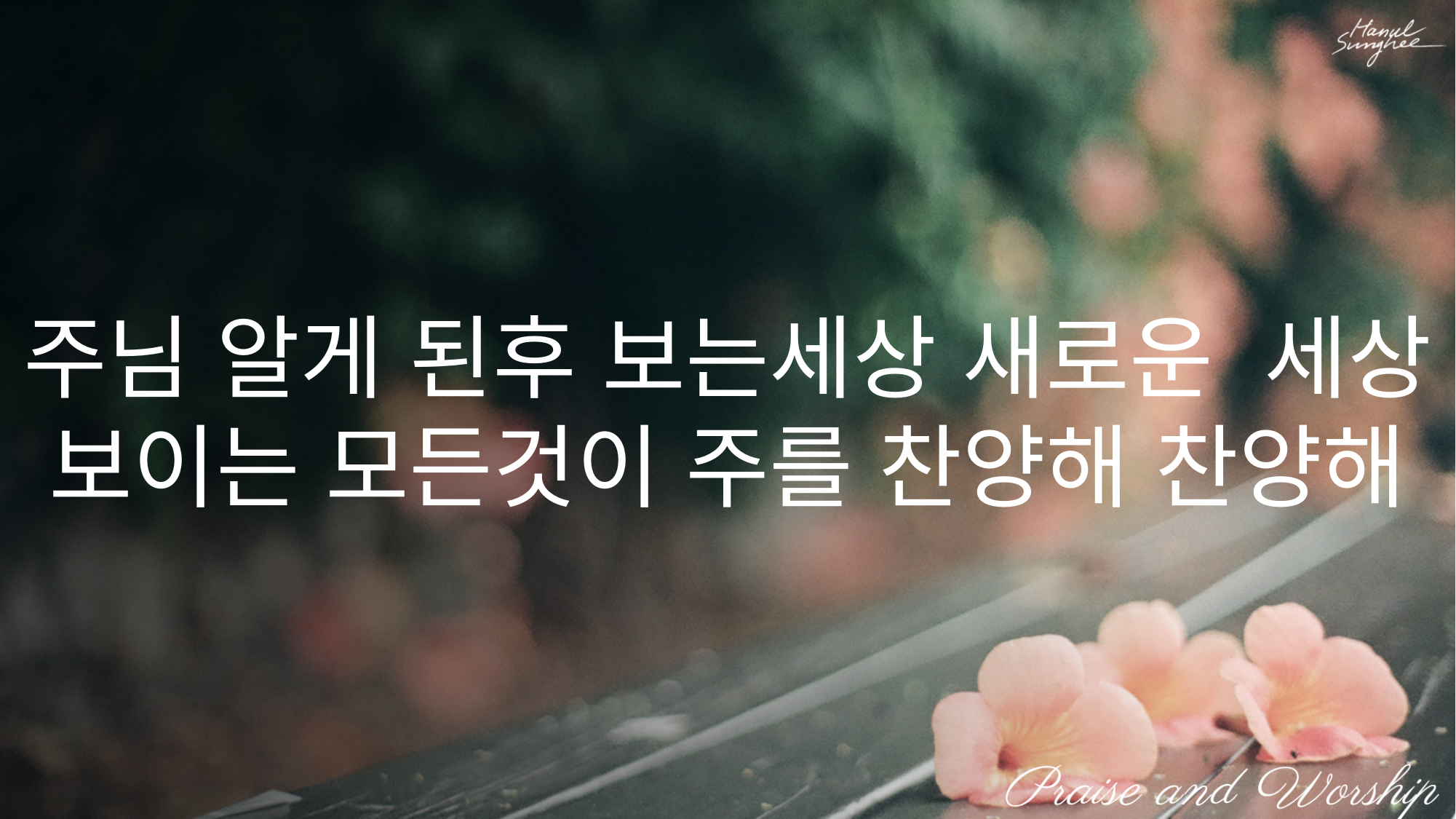

주님 알게 된후 보는세상 새로운  세상
보이는 모든것이 주를 찬양해 찬양해